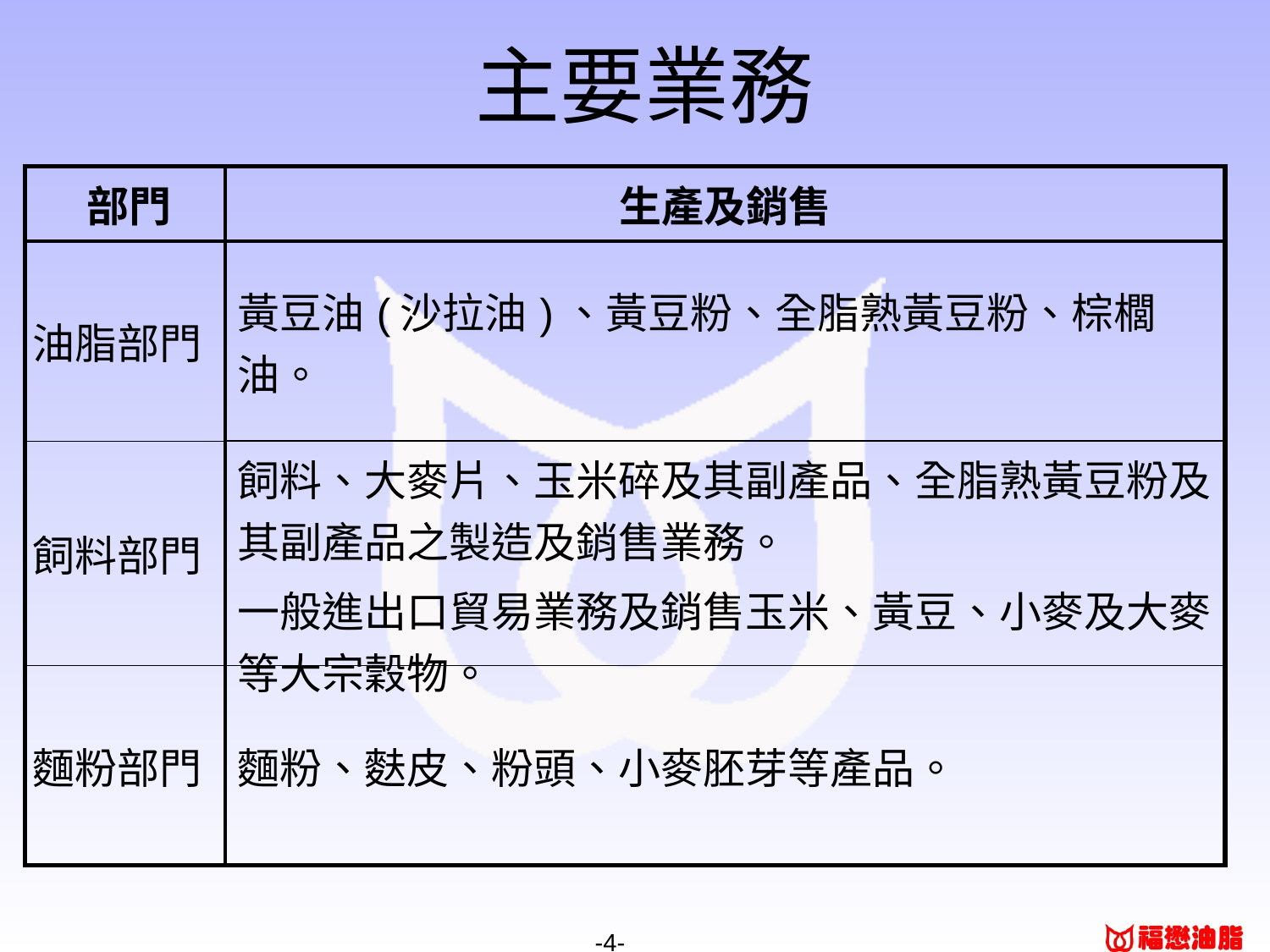

主要業務
| 部門 | 生產及銷售 |
| --- | --- |
| 油脂部門 | 黃豆油(沙拉油)、黃豆粉、全脂熟黃豆粉、棕櫚油。 |
| 飼料部門 | 飼料、大麥片、玉米碎及其副產品、全脂熟黃豆粉及其副產品之製造及銷售業務。 一般進出口貿易業務及銷售玉米、黃豆、小麥及大麥等大宗穀物。 |
| 麵粉部門 | 麵粉、麩皮、粉頭、小麥胚芽等產品。 |